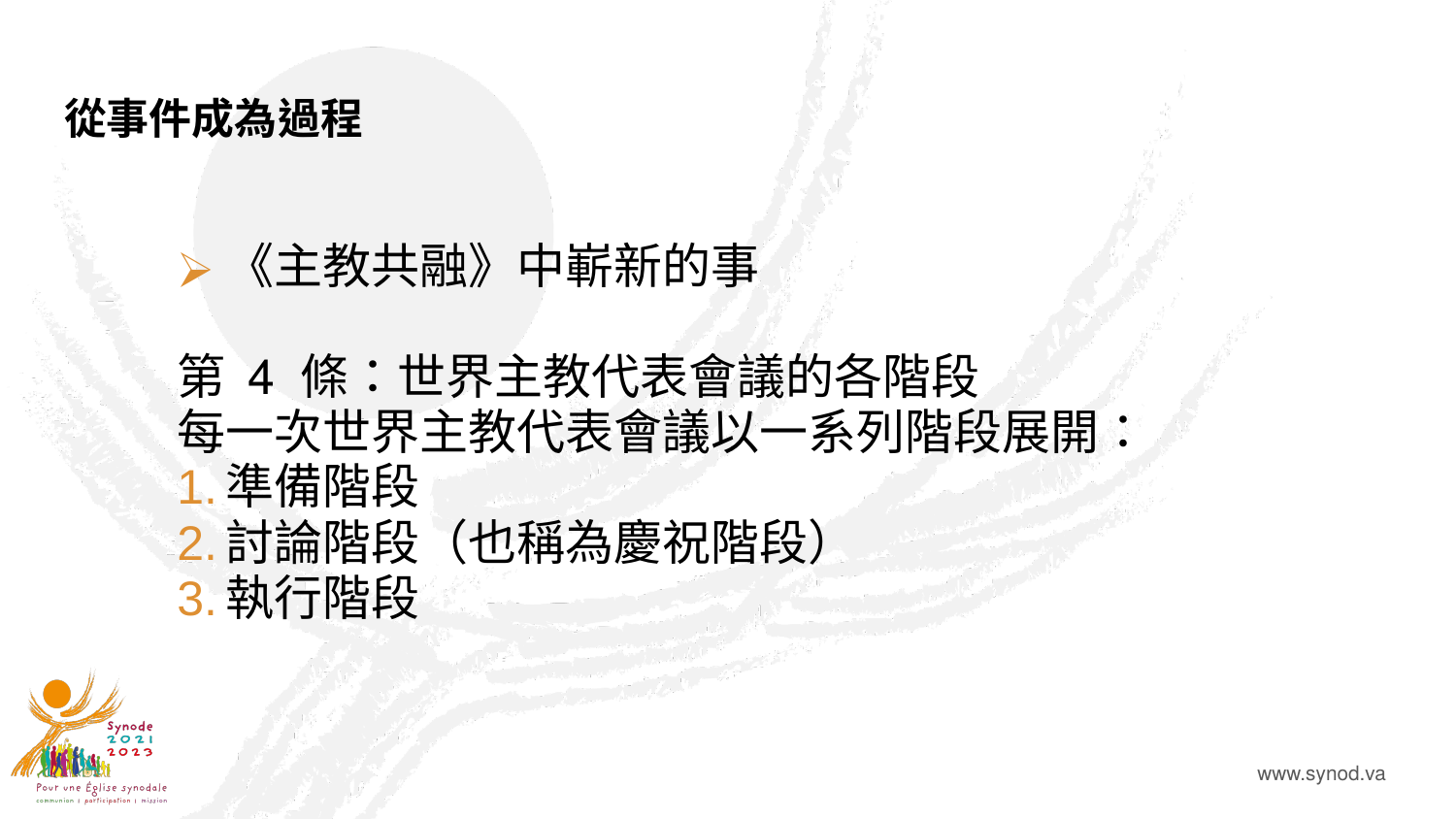

# 從事件成為過程

《主教共融》中嶄新的事

第 4 條：世界主教代表會議的各階段
每一次世界主教代表會議以一系列階段展開：
準備階段
討論階段（也稱為慶祝階段）
執行階段